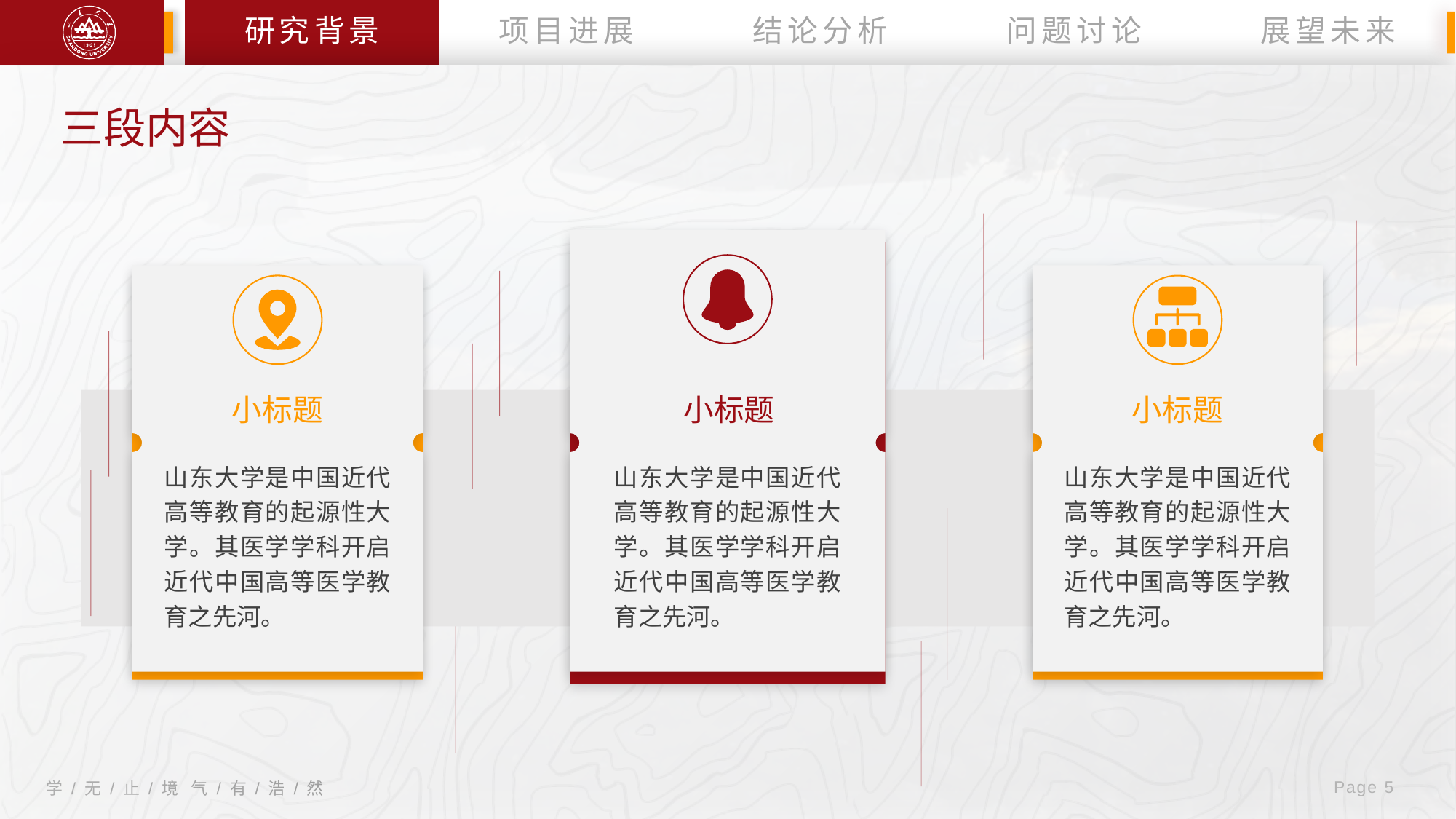

研究背景
项目进展
结论分析
问题讨论
展望未来
三段内容

小标题
小标题
小标题

山东大学是中国近代高等教育的起源性大学。其医学学科开启近代中国高等医学教育之先河。
山东大学是中国近代高等教育的起源性大学。其医学学科开启近代中国高等医学教育之先河。
山东大学是中国近代高等教育的起源性大学。其医学学科开启近代中国高等医学教育之先河。
  Page 5